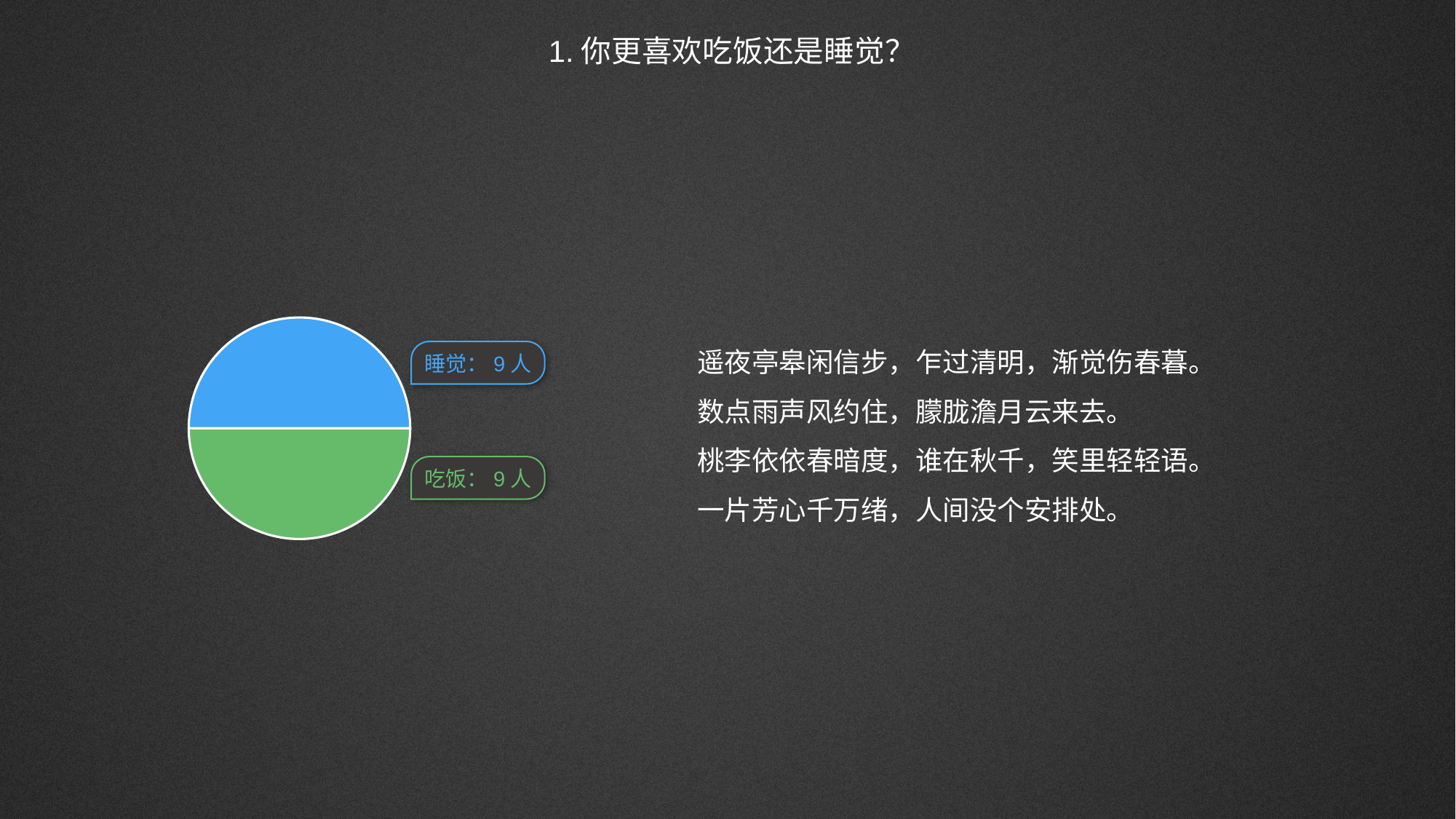

1.你更喜欢吃饭还是睡觉？

### Chart

| Category | 人数 |
|---|---|
| 带回 | 9.0 |
| 不带回 | 9.0 |
睡觉：9人
吃饭：9人
遥夜亭皋闲信步，乍过清明，渐觉伤春暮。
数点雨声风约住，朦胧澹月云来去。
桃李依依春暗度，谁在秋千，笑里轻轻语。
一片芳心千万绪，人间没个安排处。